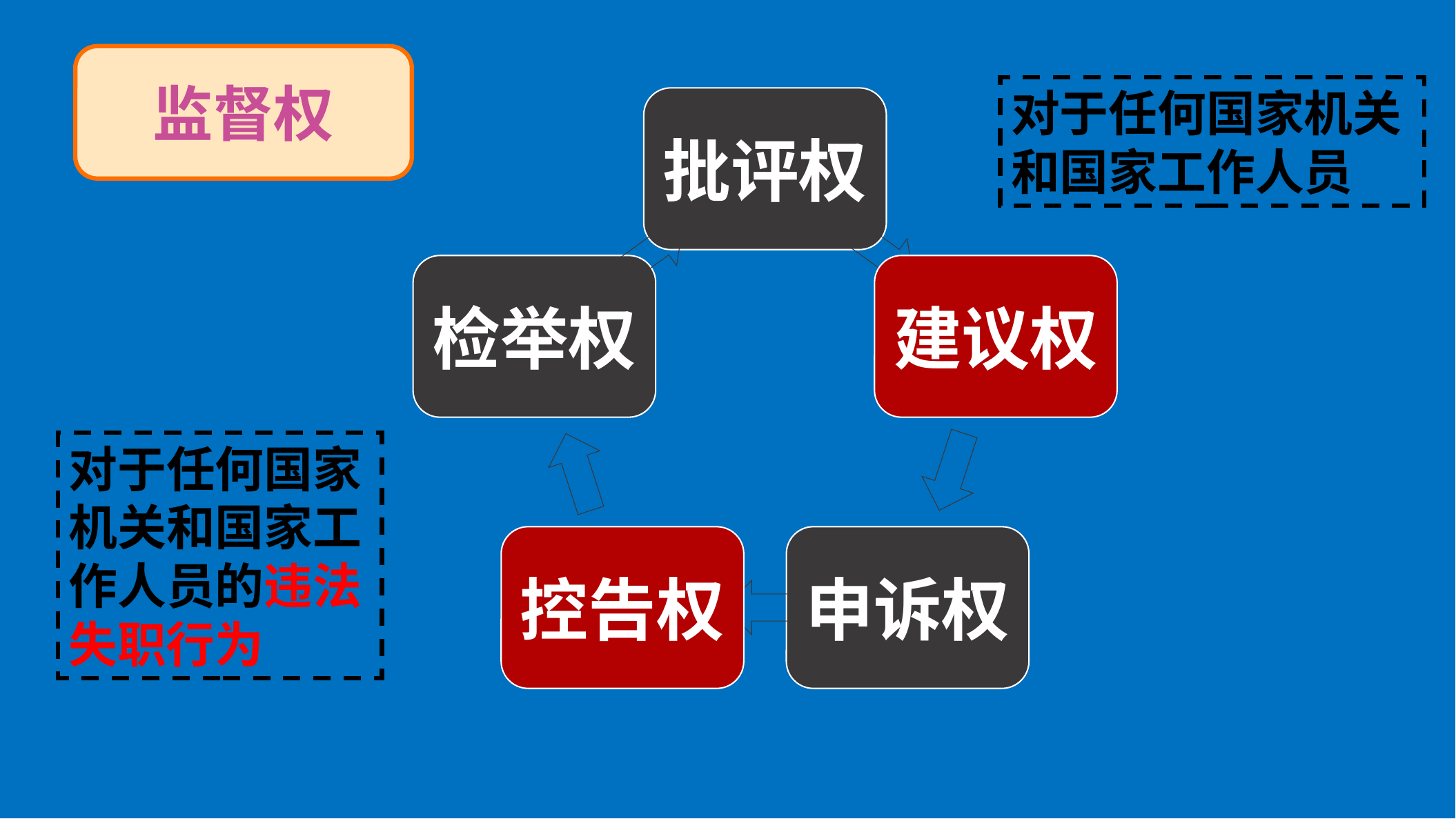

监督权
对于任何国家机关和国家工作人员
批评权
建议权
申诉权
控告权
检举权
对于任何国家机关和国家工作人员的违法失职行为